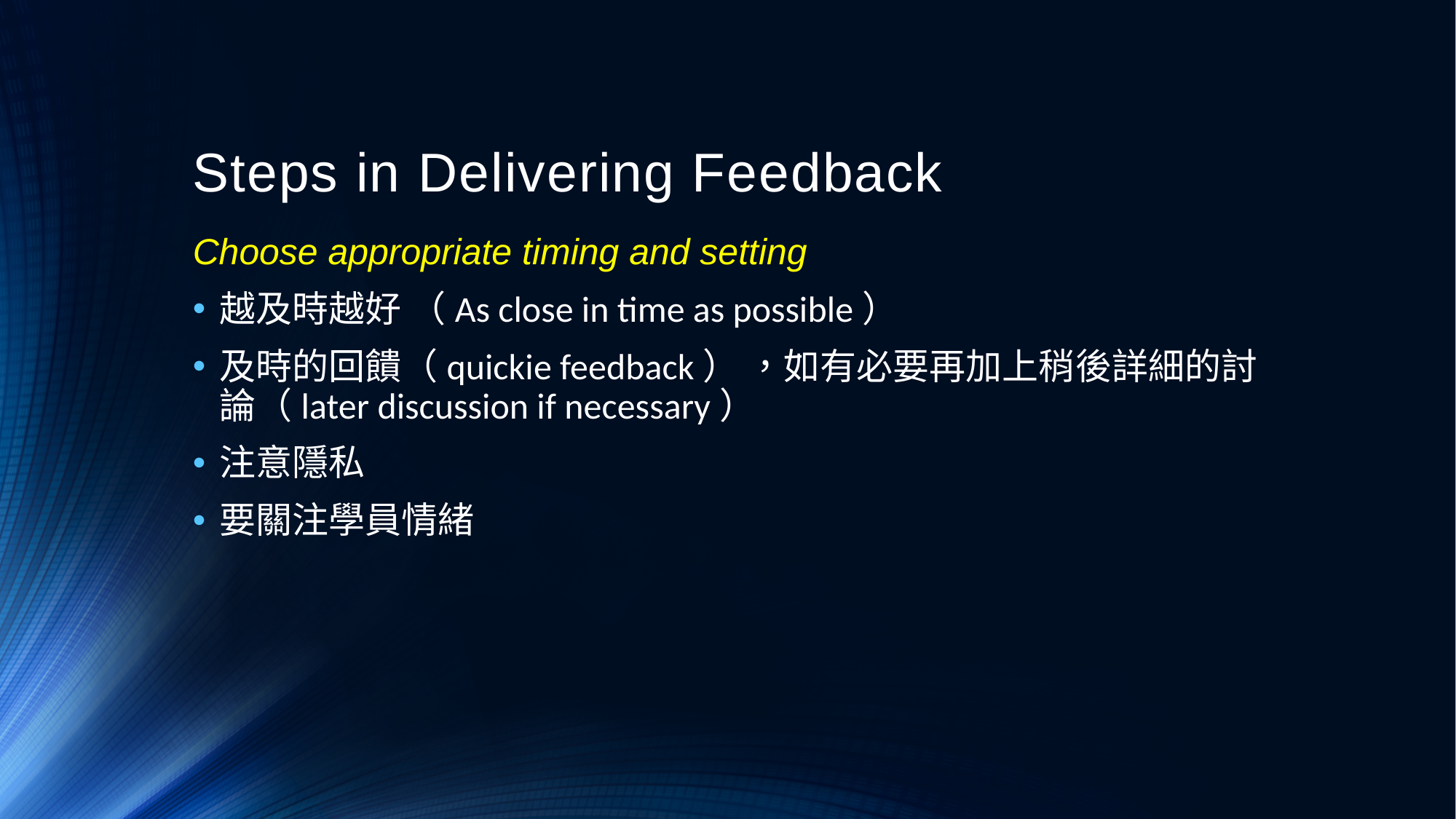

# Steps in Delivering Feedback
Choose appropriate timing and setting
越及時越好 （As close in time as possible）
及時的回饋（quickie feedback） ，如有必要再加上稍後詳細的討論（later discussion if necessary）
注意隱私
要關注學員情緒